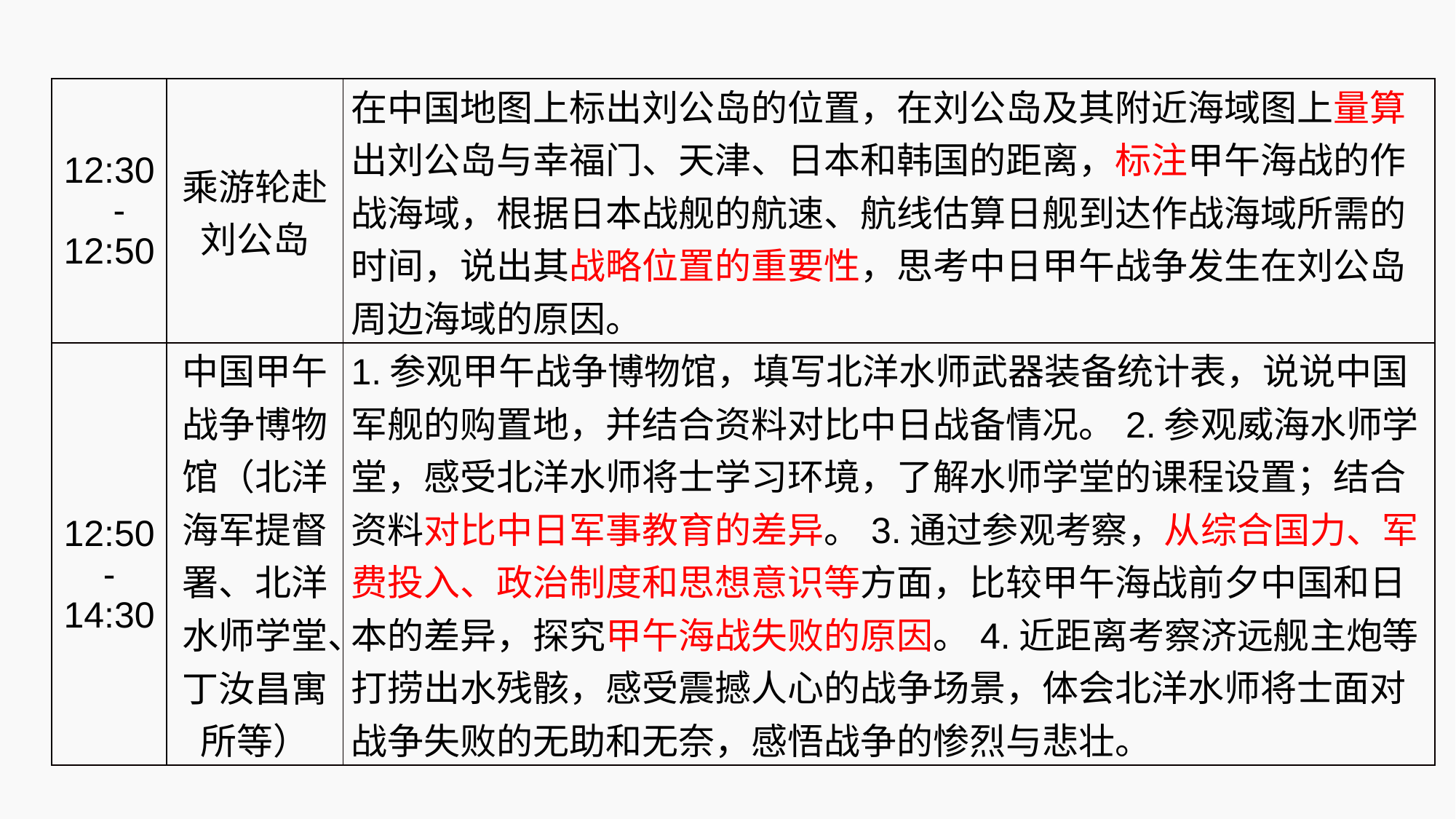

| 12:30 -12:50 | 乘游轮赴刘公岛 | 在中国地图上标出刘公岛的位置，在刘公岛及其附近海域图上量算出刘公岛与幸福门、天津、日本和韩国的距离，标注甲午海战的作战海域，根据日本战舰的航速、航线估算日舰到达作战海域所需的时间，说出其战略位置的重要性，思考中日甲午战争发生在刘公岛周边海域的原因。 |
| --- | --- | --- |
| 12:50-14:30 | 中国甲午战争博物馆（北洋海军提督署、北洋水师学堂、丁汝昌寓所等） | 1.参观甲午战争博物馆，填写北洋水师武器装备统计表，说说中国军舰的购置地，并结合资料对比中日战备情况。2.参观威海水师学堂，感受北洋水师将士学习环境，了解水师学堂的课程设置；结合资料对比中日军事教育的差异。3.通过参观考察，从综合国力、军费投入、政治制度和思想意识等方面，比较甲午海战前夕中国和日本的差异，探究甲午海战失败的原因。4.近距离考察济远舰主炮等打捞出水残骸，感受震撼人心的战争场景，体会北洋水师将士面对战争失败的无助和无奈，感悟战争的惨烈与悲壮。 |